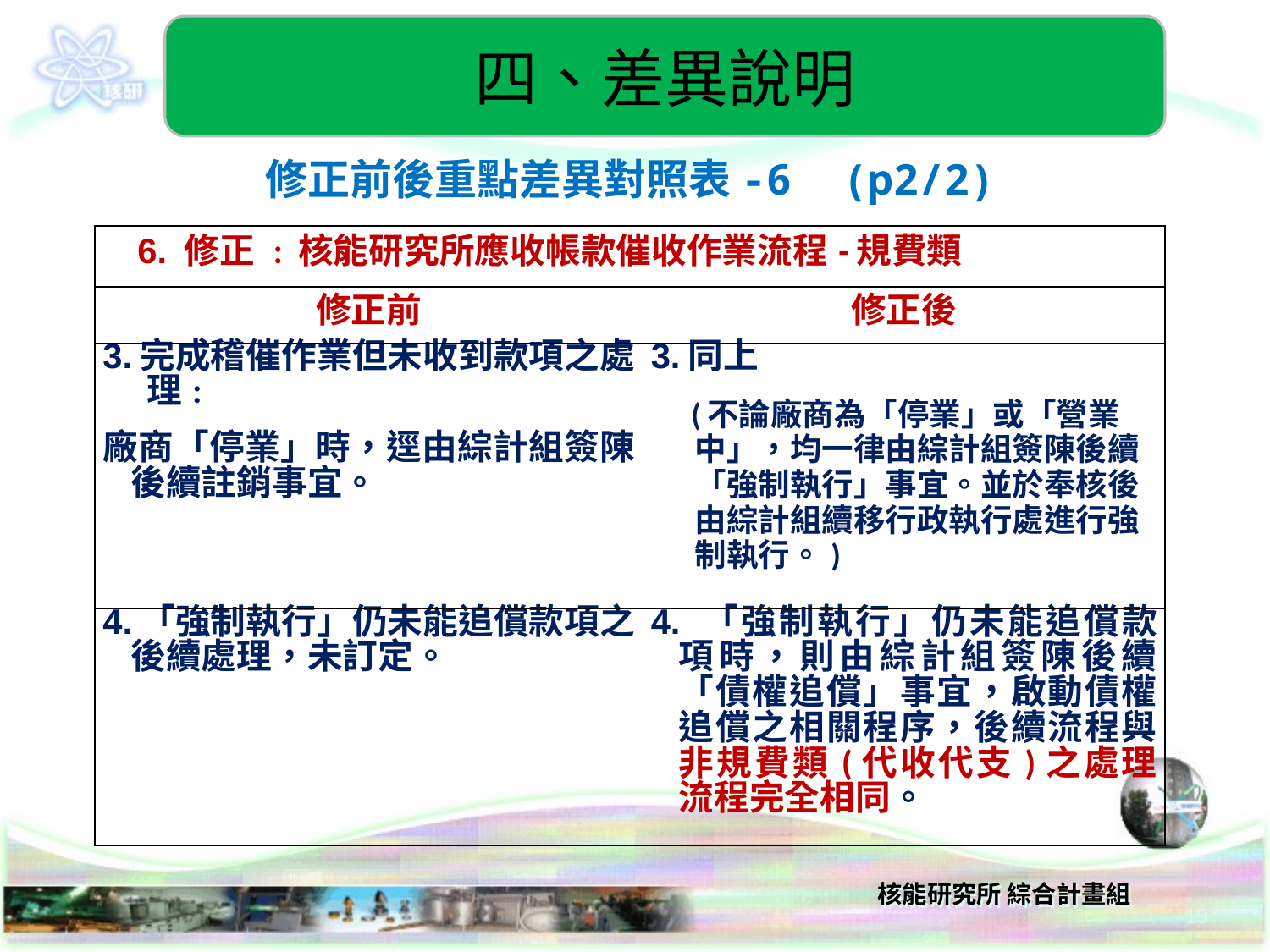

四、差異說明
修正前後重點差異對照表-6  (p2/2)
| 6. 修正 : 核能研究所應收帳款催收作業流程-規費類 |  |
| --- | --- |
| 修正前 | 修正後 |
| 3.完成稽催作業但未收到款項之處理: 廠商「停業」時，逕由綜計組簽陳後續註銷事宜。 | 3.同上 (不論廠商為「停業」或「營業中」，均一律由綜計組簽陳後續「強制執行」事宜。並於奉核後由綜計組續移行政執行處進行強制執行。) |
| 4.「強制執行」仍未能追償款項之後續處理，未訂定。 | 4. 「強制執行」仍未能追償款項時，則由綜計組簽陳後續「債權追償」事宜，啟動債權追償之相關程序，後續流程與非規費類(代收代支)之處理流程完全相同。 |
19